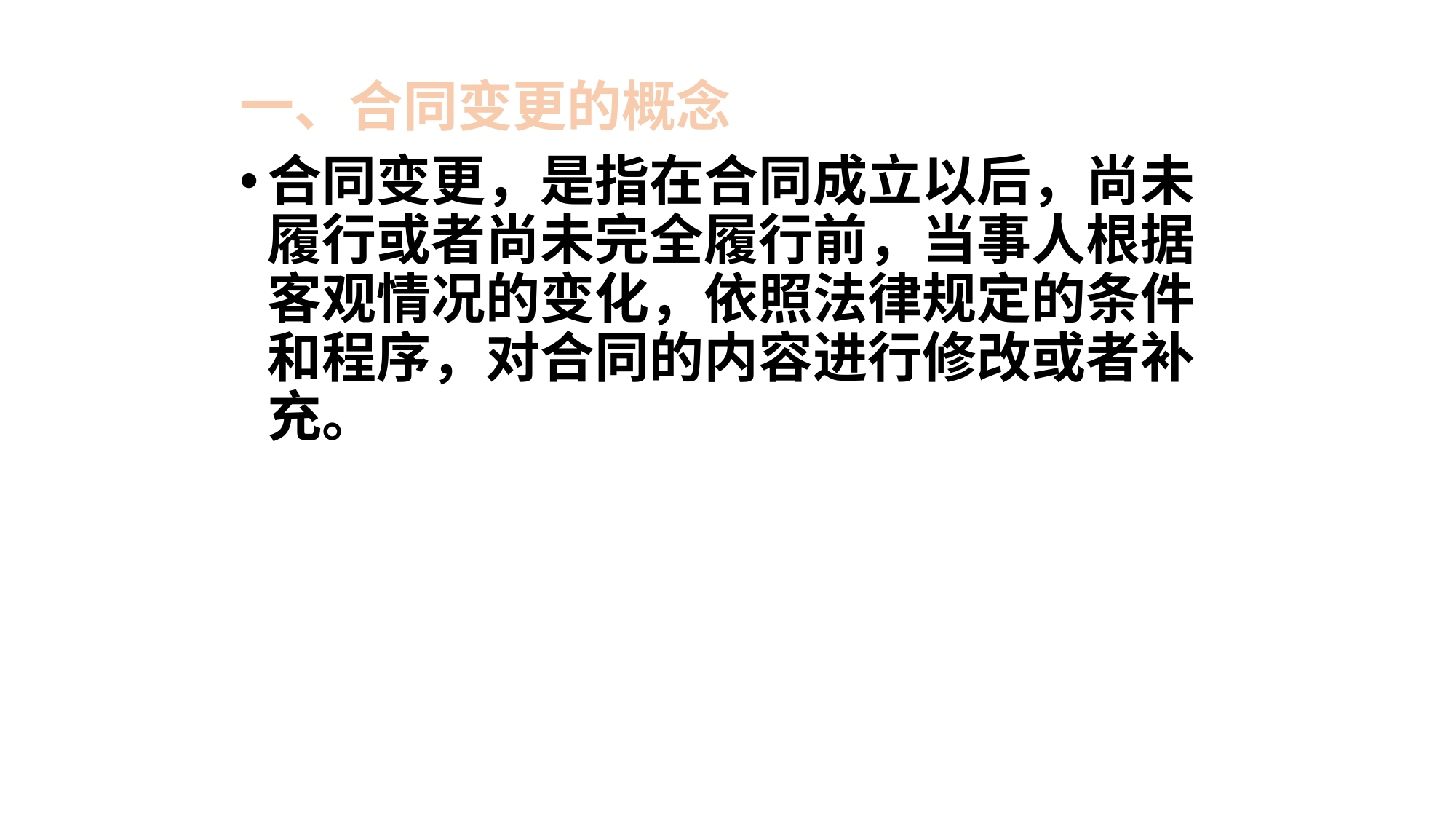

#
一、合同变更的概念
合同变更，是指在合同成立以后，尚未履行或者尚未完全履行前，当事人根据客观情况的变化，依照法律规定的条件和程序，对合同的内容进行修改或者补充。